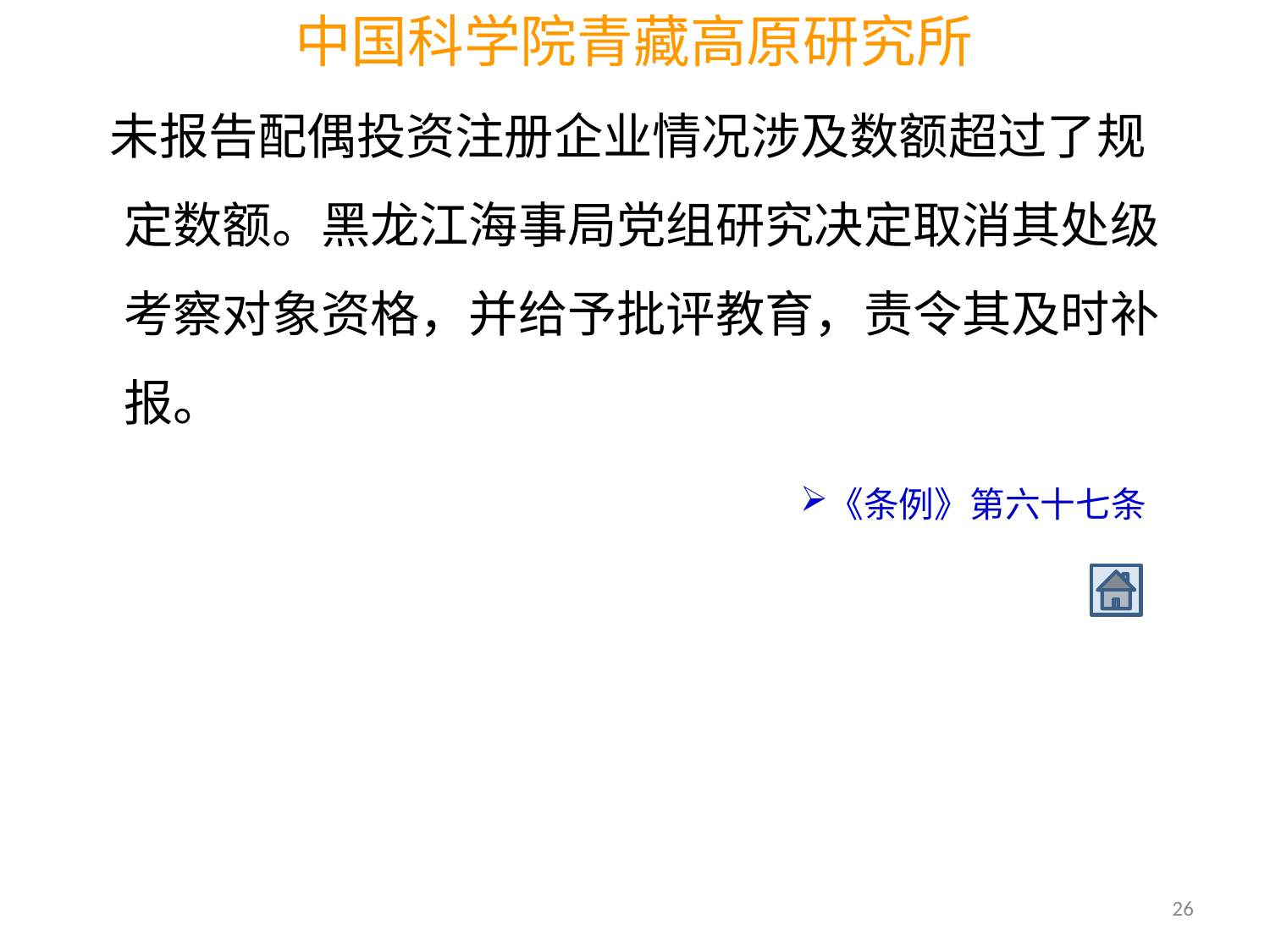

未报告配偶投资注册企业情况涉及数额超过了规定数额。黑龙江海事局党组研究决定取消其处级考察对象资格，并给予批评教育，责令其及时补报。
《条例》第六十七条

26